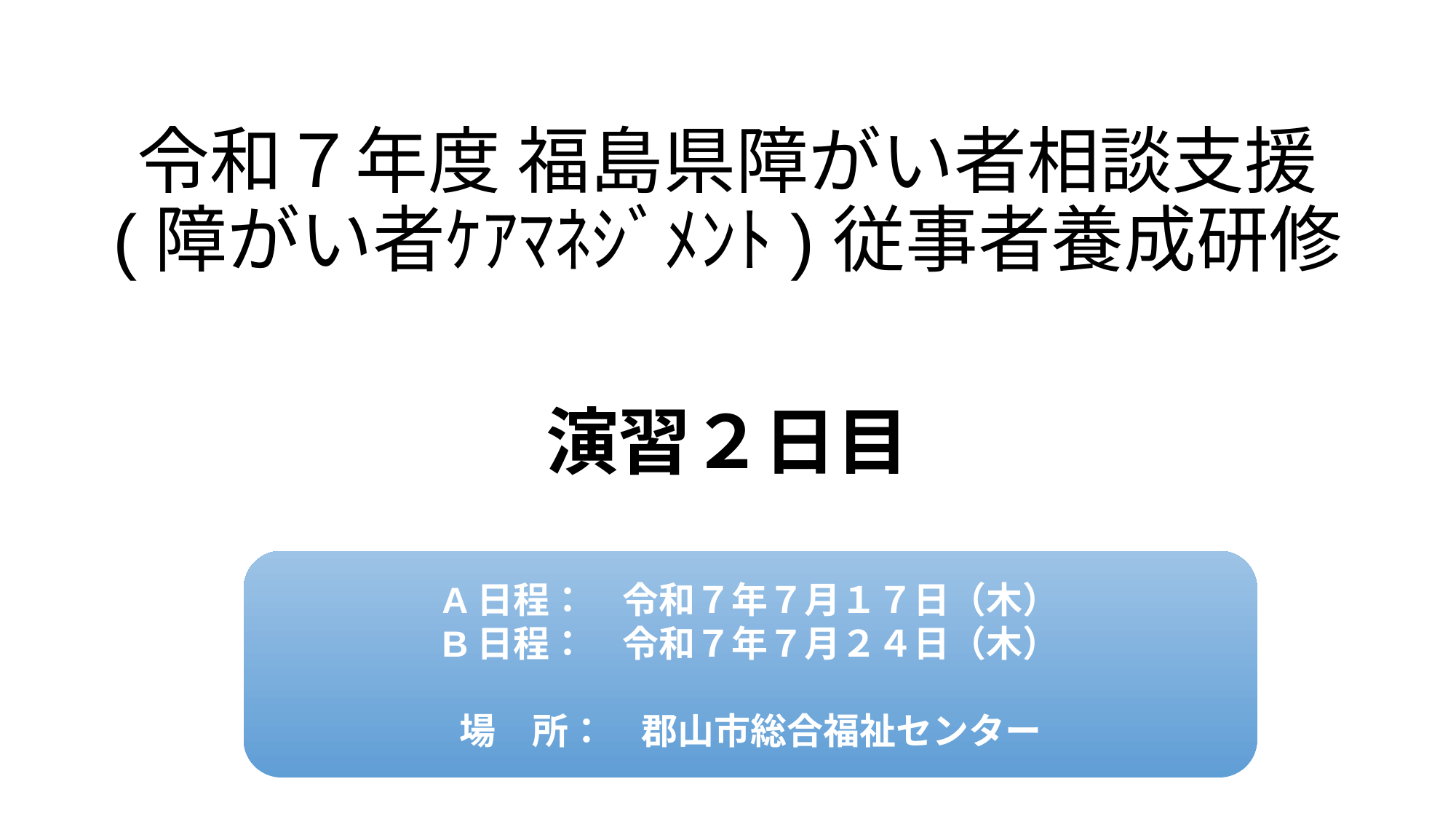

# 令和７年度 福島県障がい者相談支援 (障がい者ｹｱﾏﾈｼﾞﾒﾝﾄ)従事者養成研修
演習２日目
A日程：　令和７年７月１７日（木）
B日程：　令和７年７月２４日（木）

場　所：　郡山市総合福祉センター